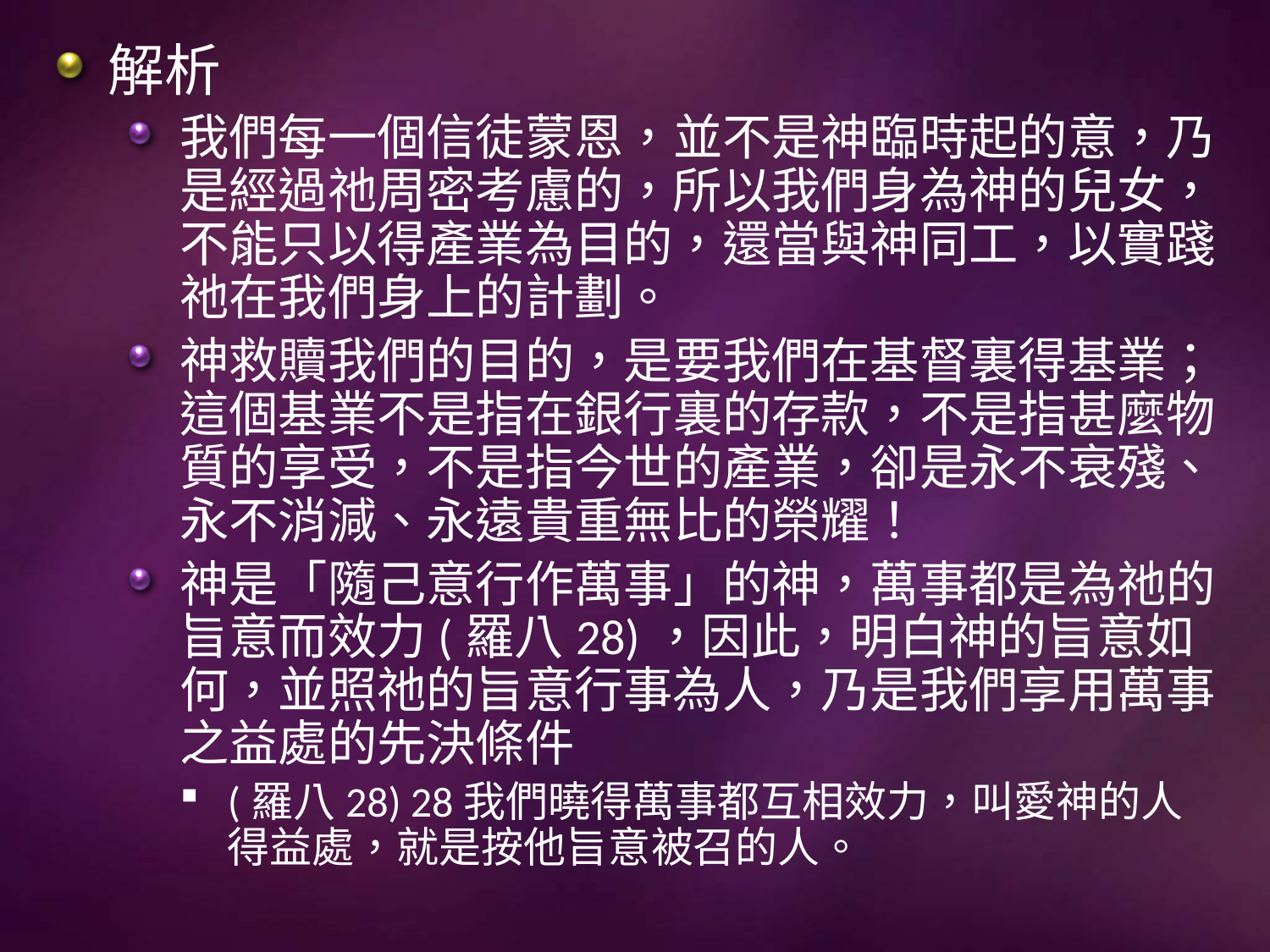

解析
我們每一個信徒蒙恩，並不是神臨時起的意，乃是經過祂周密考慮的，所以我們身為神的兒女，不能只以得產業為目的，還當與神同工，以實踐祂在我們身上的計劃。
神救贖我們的目的，是要我們在基督裏得基業；這個基業不是指在銀行裏的存款，不是指甚麼物質的享受，不是指今世的產業，卻是永不衰殘、永不消減、永遠貴重無比的榮耀！
神是「隨己意行作萬事」的神，萬事都是為祂的旨意而效力(羅八28)，因此，明白神的旨意如何，並照祂的旨意行事為人，乃是我們享用萬事之益處的先決條件
(羅八28) 28我們曉得萬事都互相效力，叫愛神的人得益處，就是按他旨意被召的人。